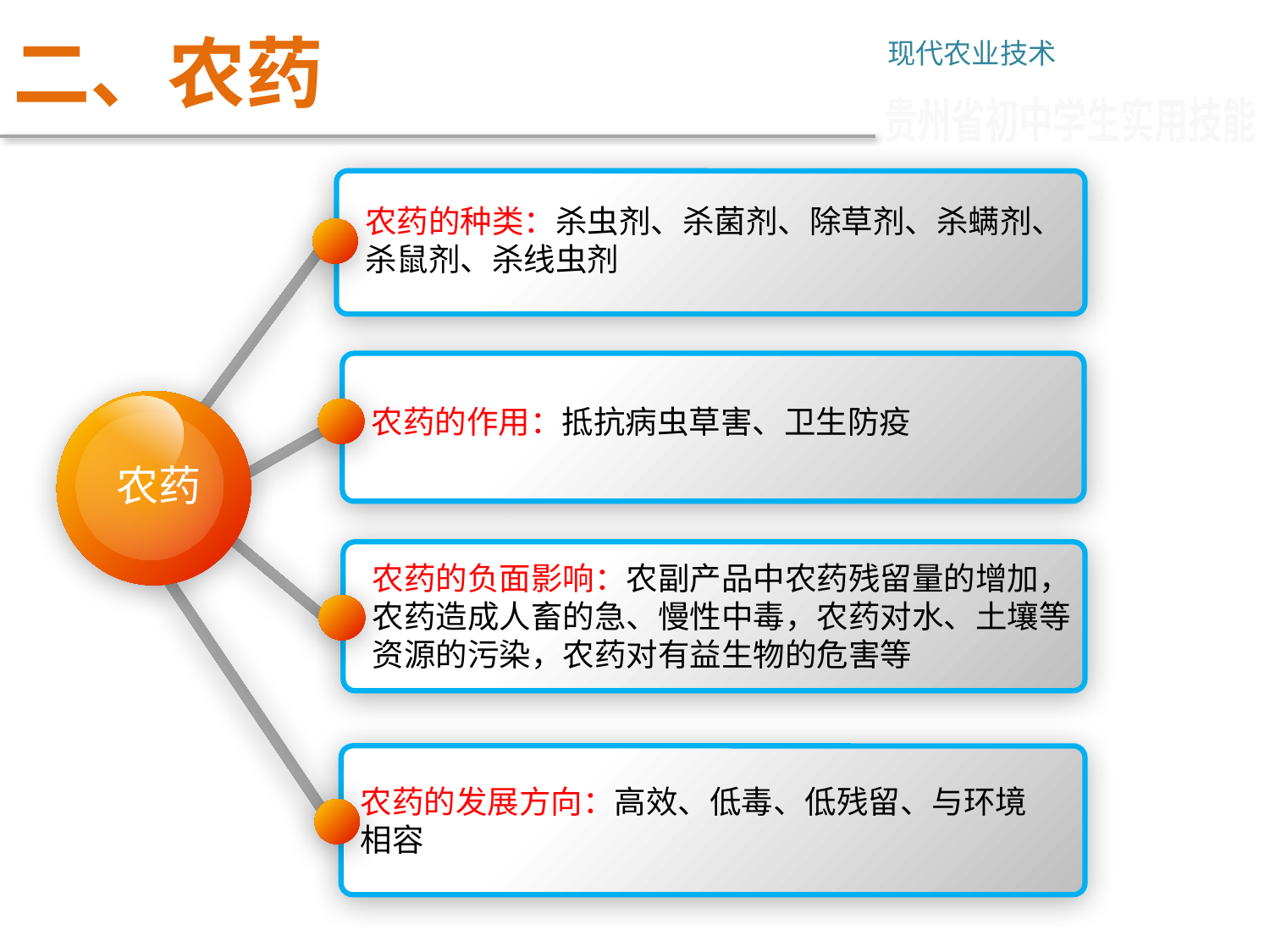

# 二、农药
现代农业技术
贵州省初中学生实用技能

农药的种类：杀虫剂、杀菌剂、除草剂、杀螨剂、
杀鼠剂、杀线虫剂

农药的作用：抵抗病虫草害、卫生防疫

农药

农药的发展方向：高效、低毒、低残留、与环境相容

农药的负面影响：农副产品中农药残留量的增加，农药造成人畜的急、慢性中毒，农药对水、土壤等资源的污染，农药对有益生物的危害等